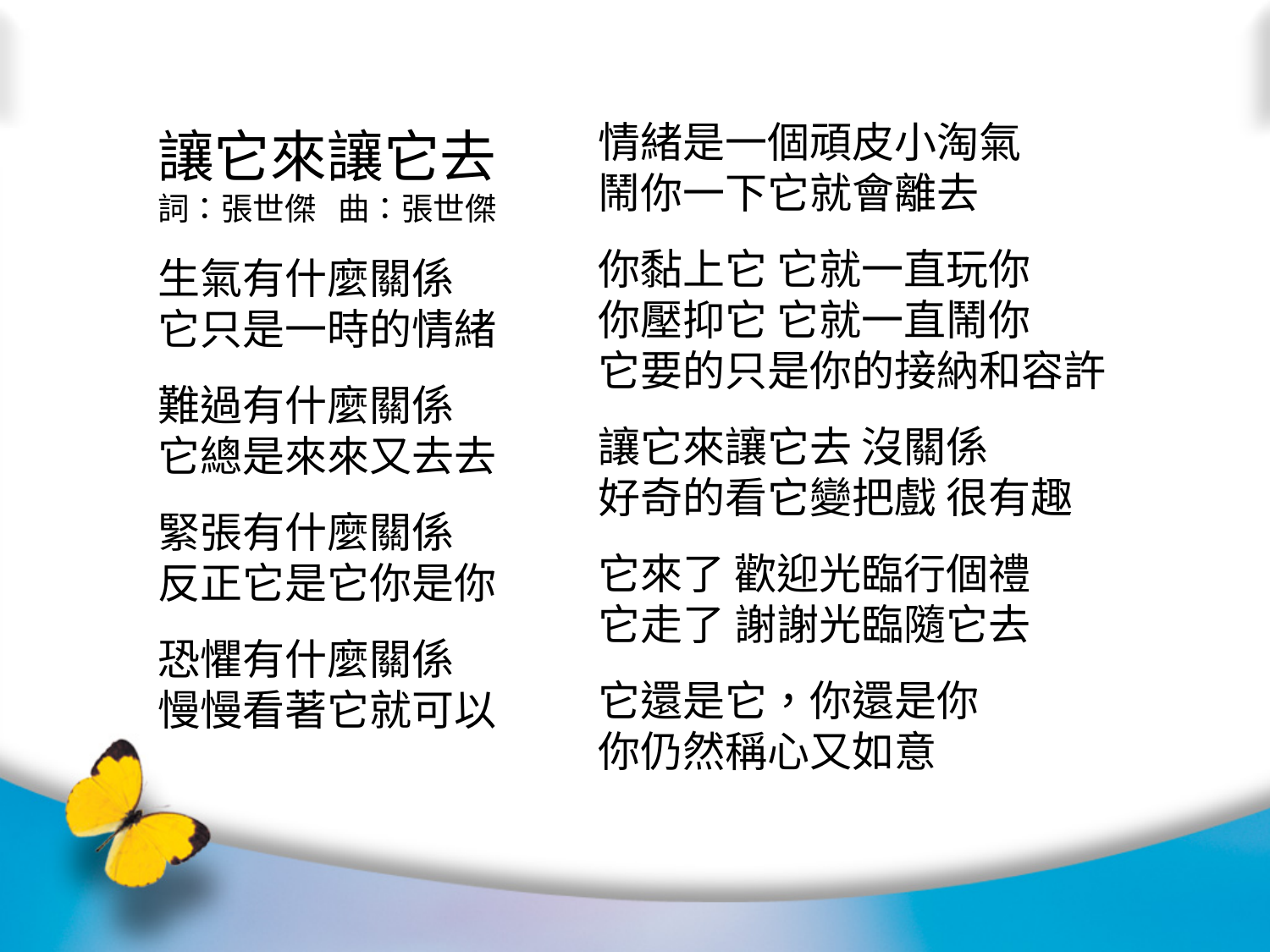

情緒是一個頑皮小淘氣
鬧你一下它就會離去

你黏上它 它就一直玩你
你壓抑它 它就一直鬧你
它要的只是你的接納和容許

讓它來讓它去 沒關係
好奇的看它變把戲 很有趣

它來了 歡迎光臨行個禮
它走了 謝謝光臨隨它去

它還是它，你還是你
你仍然稱心又如意
讓它來讓它去
詞：張世傑   曲：張世傑

生氣有什麼關係 它只是一時的情緒

難過有什麼關係 它總是來來又去去

緊張有什麼關係 反正它是它你是你

恐懼有什麼關係 慢慢看著它就可以